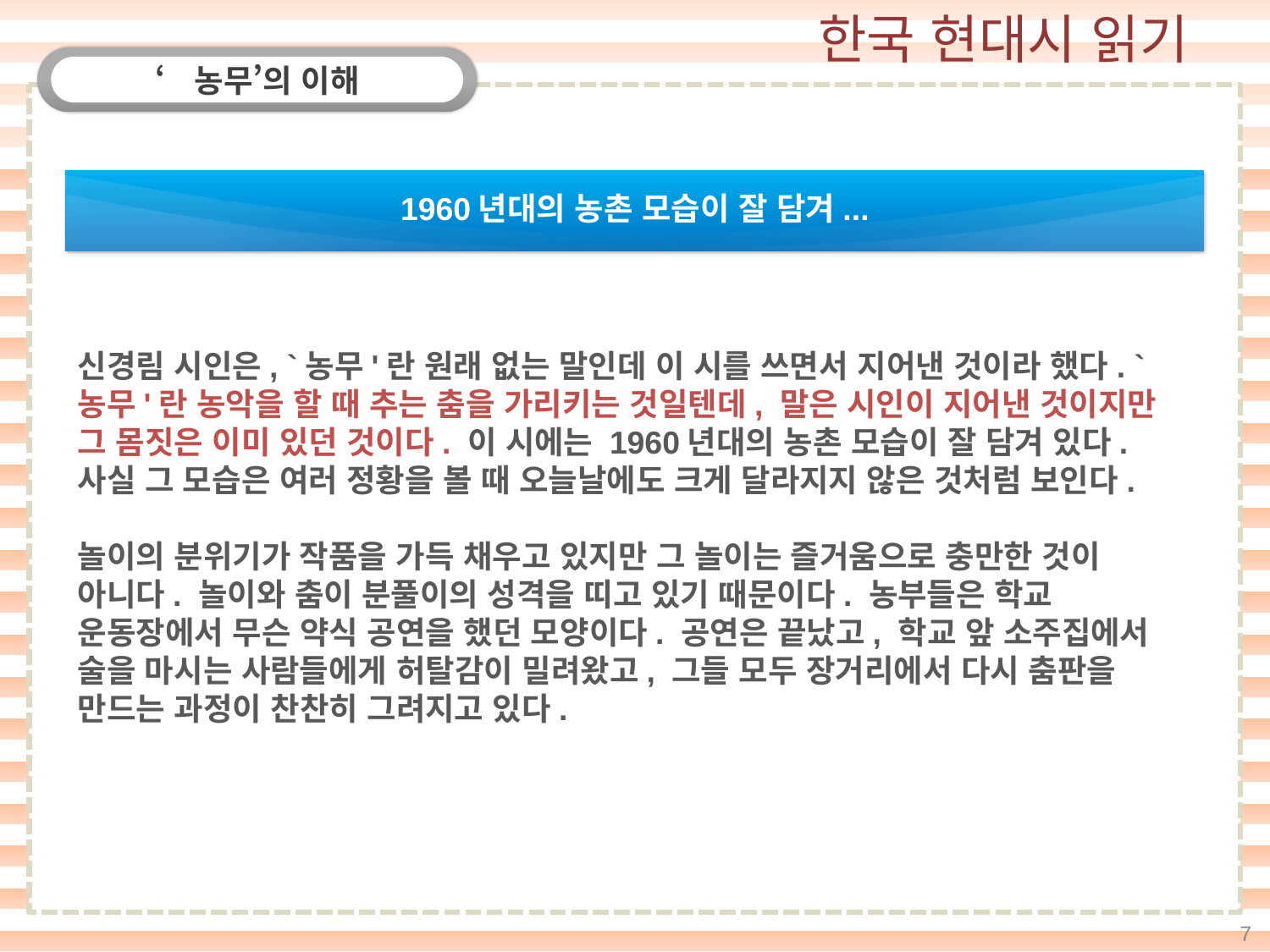

‘농무’의 이해

1960년대의 농촌 모습이 잘 담겨...
신경림 시인은, `농무'란 원래 없는 말인데 이 시를 쓰면서 지어낸 것이라 했다. `농무'란 농악을 할 때 추는 춤을 가리키는 것일텐데, 말은 시인이 지어낸 것이지만 그 몸짓은 이미 있던 것이다. 이 시에는 1960년대의 농촌 모습이 잘 담겨 있다. 사실 그 모습은 여러 정황을 볼 때 오늘날에도 크게 달라지지 않은 것처럼 보인다.

놀이의 분위기가 작품을 가득 채우고 있지만 그 놀이는 즐거움으로 충만한 것이 아니다. 놀이와 춤이 분풀이의 성격을 띠고 있기 때문이다. 농부들은 학교 운동장에서 무슨 약식 공연을 했던 모양이다. 공연은 끝났고, 학교 앞 소주집에서 술을 마시는 사람들에게 허탈감이 밀려왔고, 그들 모두 장거리에서 다시 춤판을 만드는 과정이 찬찬히 그려지고 있다.
7